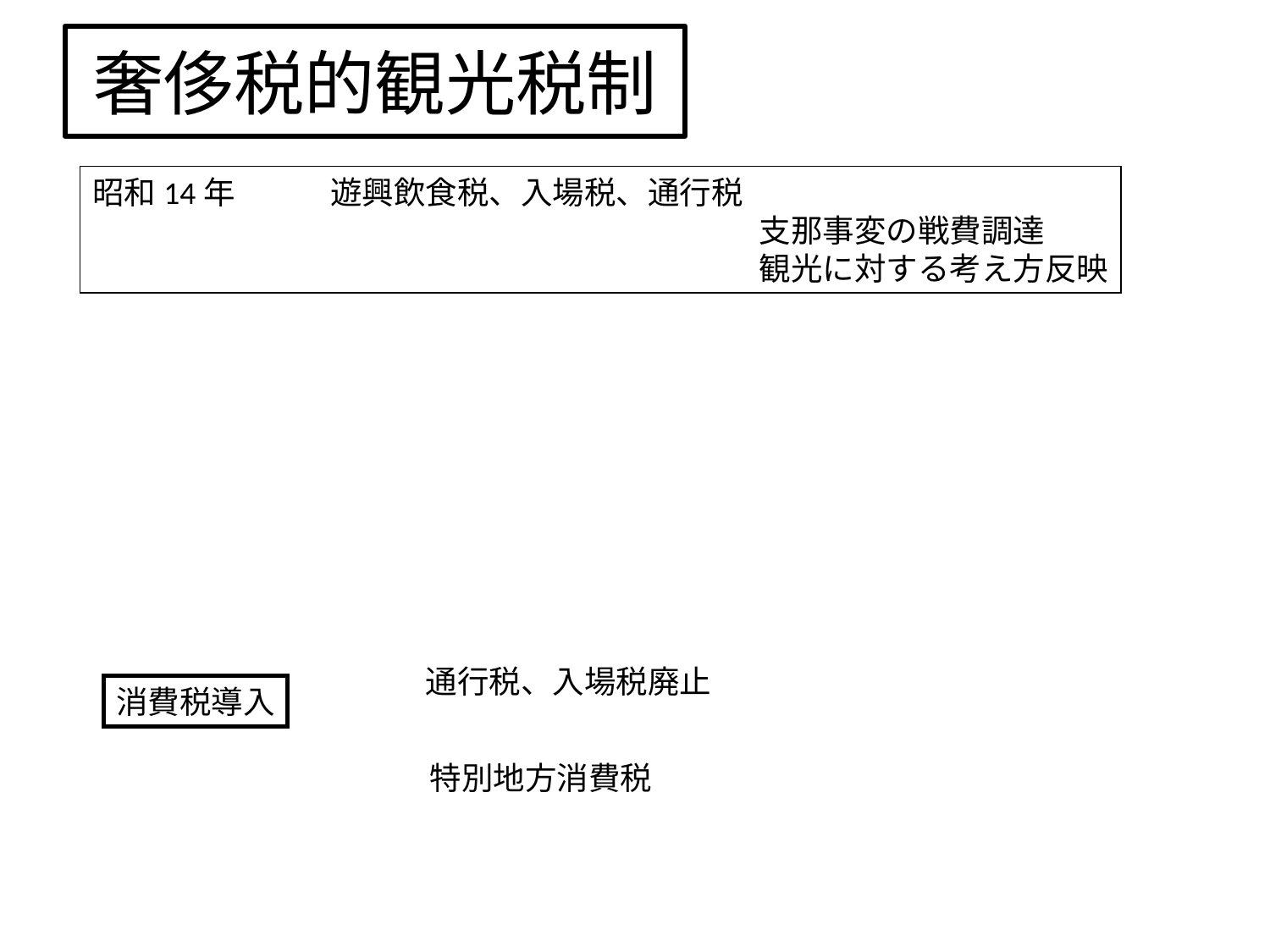

# 奢侈税的観光税制
昭和14年　　　遊興飲食税、入場税、通行税
　　　　　　　　　　　　　　　　　　　　　支那事変の戦費調達
　　　　　　　　　　　　　　　　　　　　　観光に対する考え方反映
通行税、入場税廃止
消費税導入
特別地方消費税